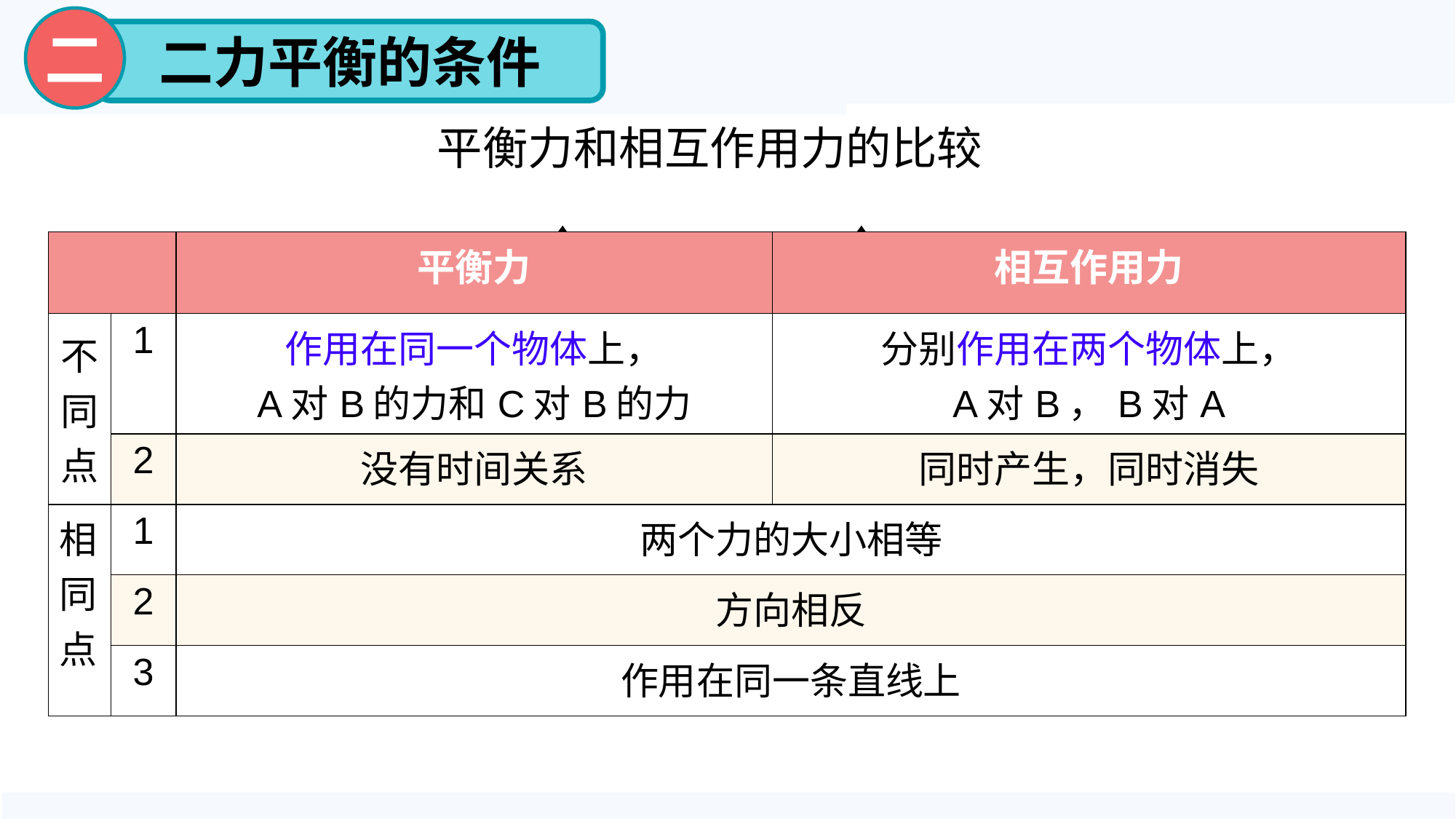

二
二力平衡的条件

平衡力和相互作用力的比较
F支

F压
F支

G
|  |  | 平衡力 | 相互作用力 |
| --- | --- | --- | --- |
| 不同点 | 1 | 作用在同一个物体上， A对B的力和C对B的力 | 分别作用在两个物体上， A对B，B对A |
|  | 2 | 没有时间关系 | 同时产生，同时消失 |
| 相同点 | 1 | 两个力的大小相等 |  |
|  | 2 | 方向相反 |  |
|  | 3 | 作用在同一条直线上 |  |
木块受到的重力和支持力
木块受到的支持力与桌面受到的压力